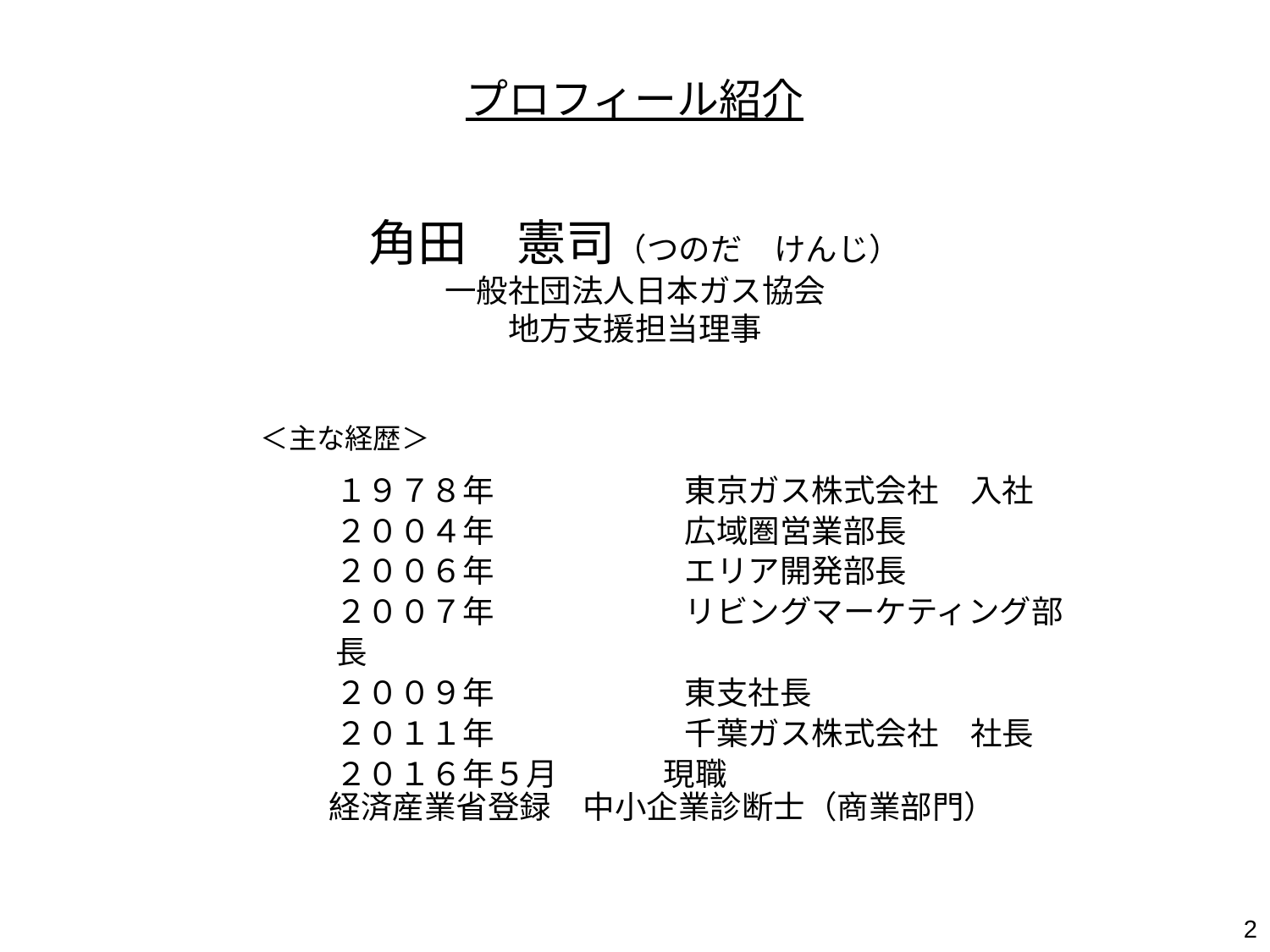

プロフィール紹介
角田　憲司（つのだ　けんじ）
一般社団法人日本ガス協会
地方支援担当理事
＜主な経歴＞
１９７８年　　　　　　東京ガス株式会社　入社
２００４年　　　　　　広域圏営業部長
２００６年　　　　　　エリア開発部長
２００７年　　　　　　リビングマーケティング部長
２００９年　　　　　　東支社長
２０１１年　　　　　　千葉ガス株式会社　社長
２０１６年５月　　　　現職
経済産業省登録　中小企業診断士（商業部門）
2